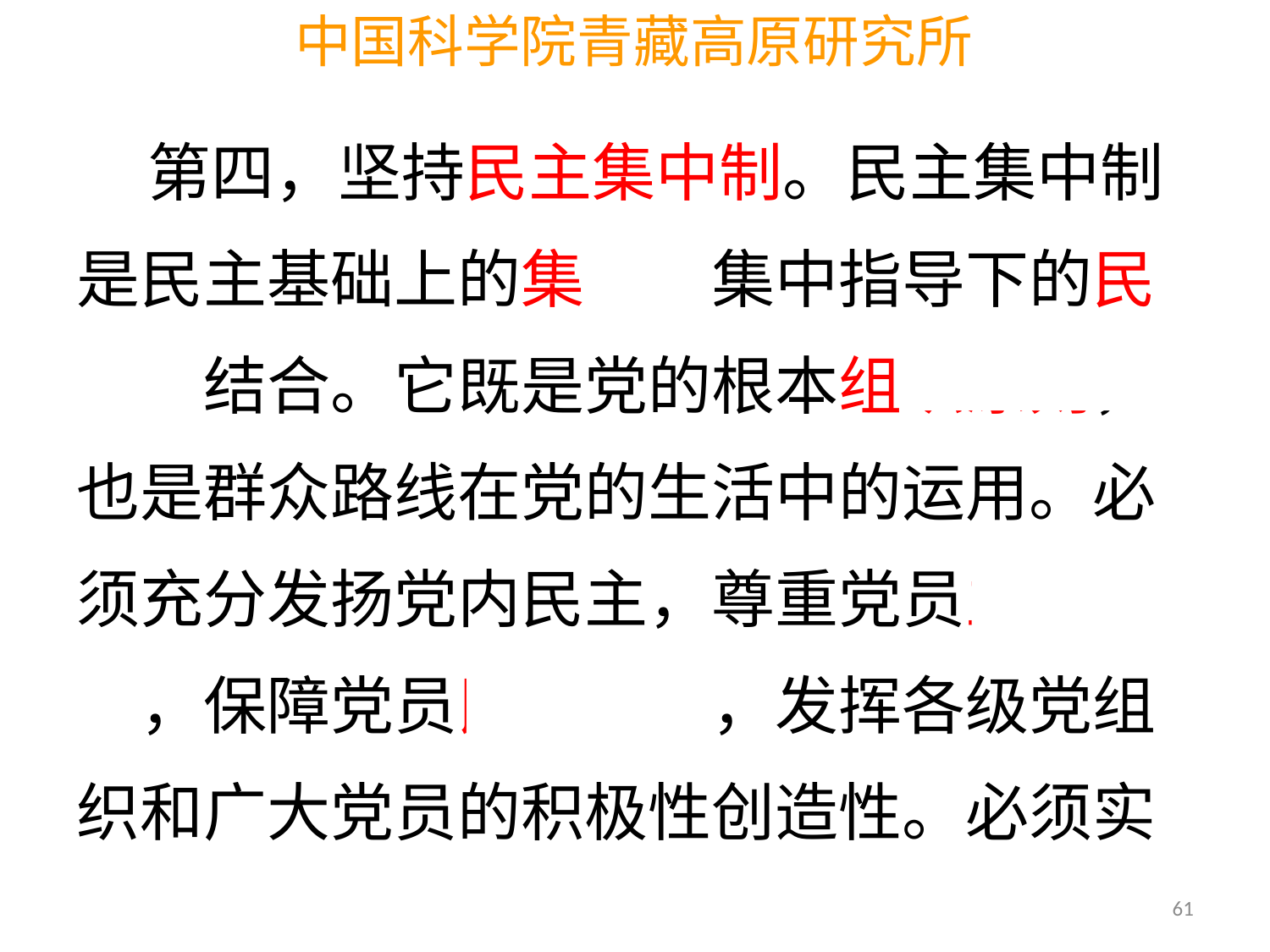

# 第四，坚持民主集中制。民主集中制是民主基础上的集中和集中指导下的民主相结合。它既是党的根本组织原则，也是群众路线在党的生活中的运用。必须充分发扬党内民主，尊重党员主体地位，保障党员民主权利，发挥各级党组织和广大党员的积极性创造性。必须实

61